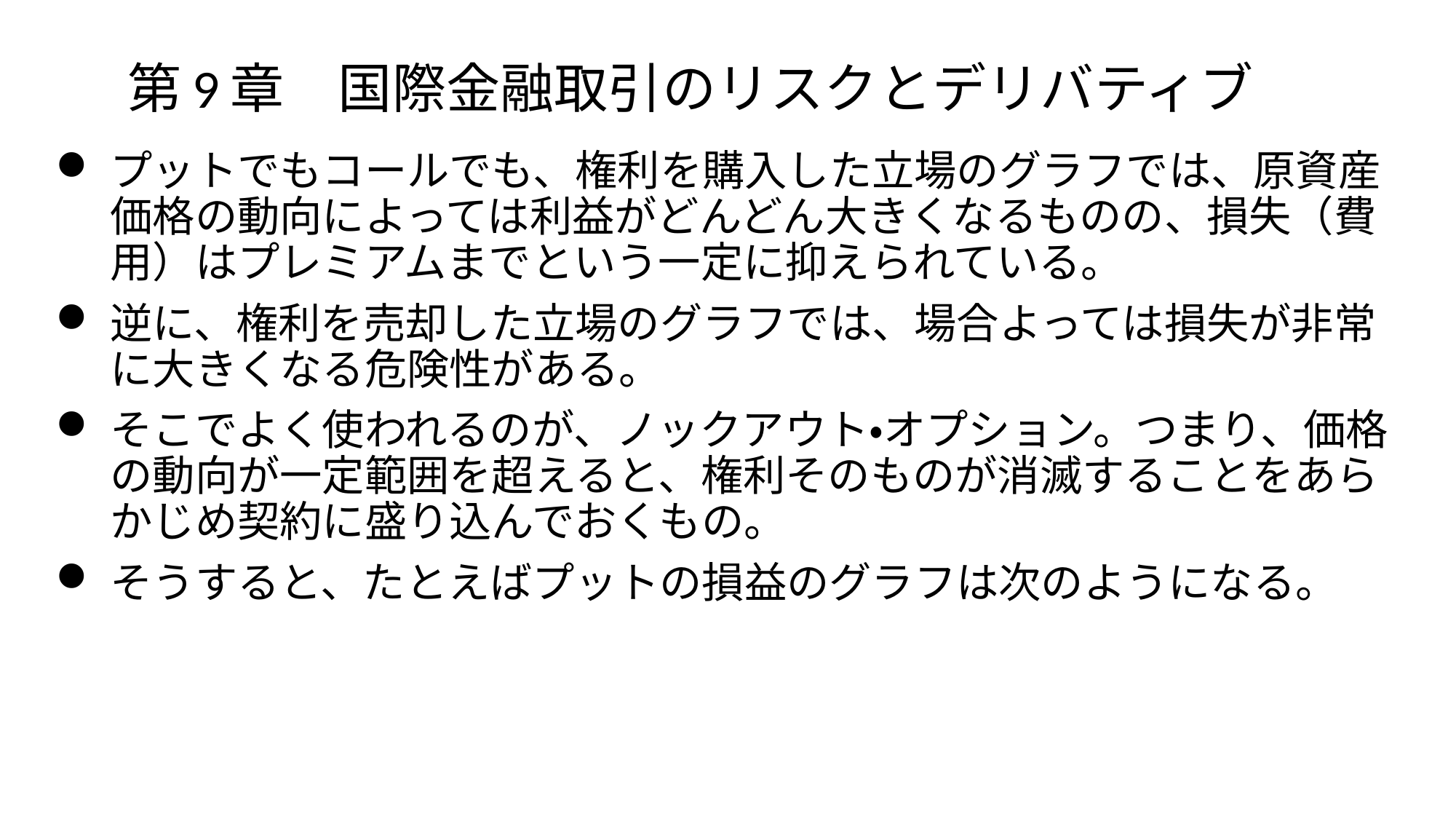

# 第9章　国際金融取引のリスクとデリバティブ
プットでもコールでも、権利を購入した立場のグラフでは、原資産価格の動向によっては利益がどんどん大きくなるものの、損失（費用）はプレミアムまでという一定に抑えられている。
逆に、権利を売却した立場のグラフでは、場合よっては損失が非常に大きくなる危険性がある。
そこでよく使われるのが、ノックアウト・オプション。つまり、価格の動向が一定範囲を超えると、権利そのものが消滅することをあらかじめ契約に盛り込んでおくもの。
そうすると、たとえばプットの損益のグラフは次のようになる。